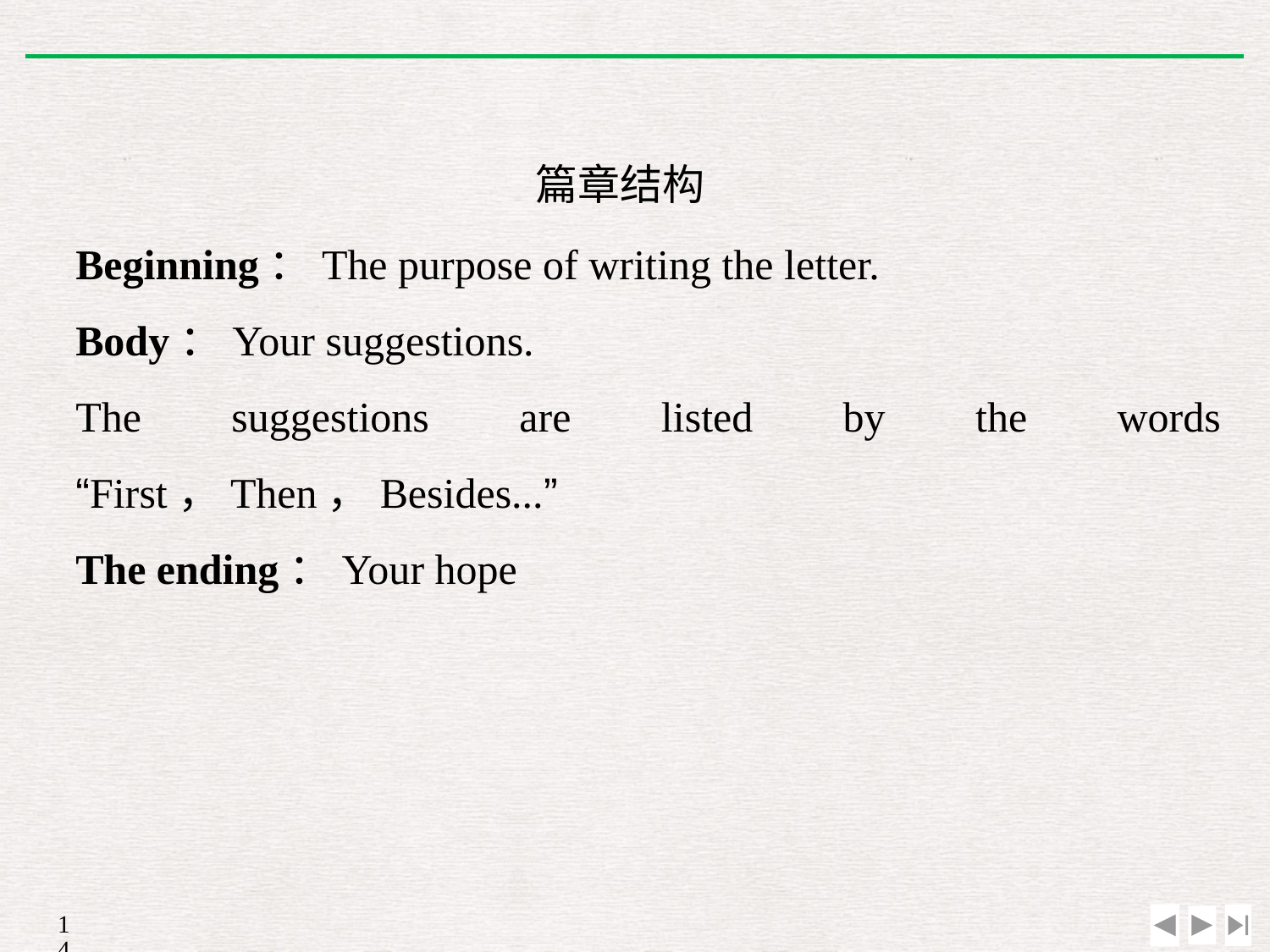

篇章结构
Beginning：The purpose of writing the letter.
Body：Your suggestions.
The suggestions are listed by the words “First，Then，Besides...”
The ending：Your hope